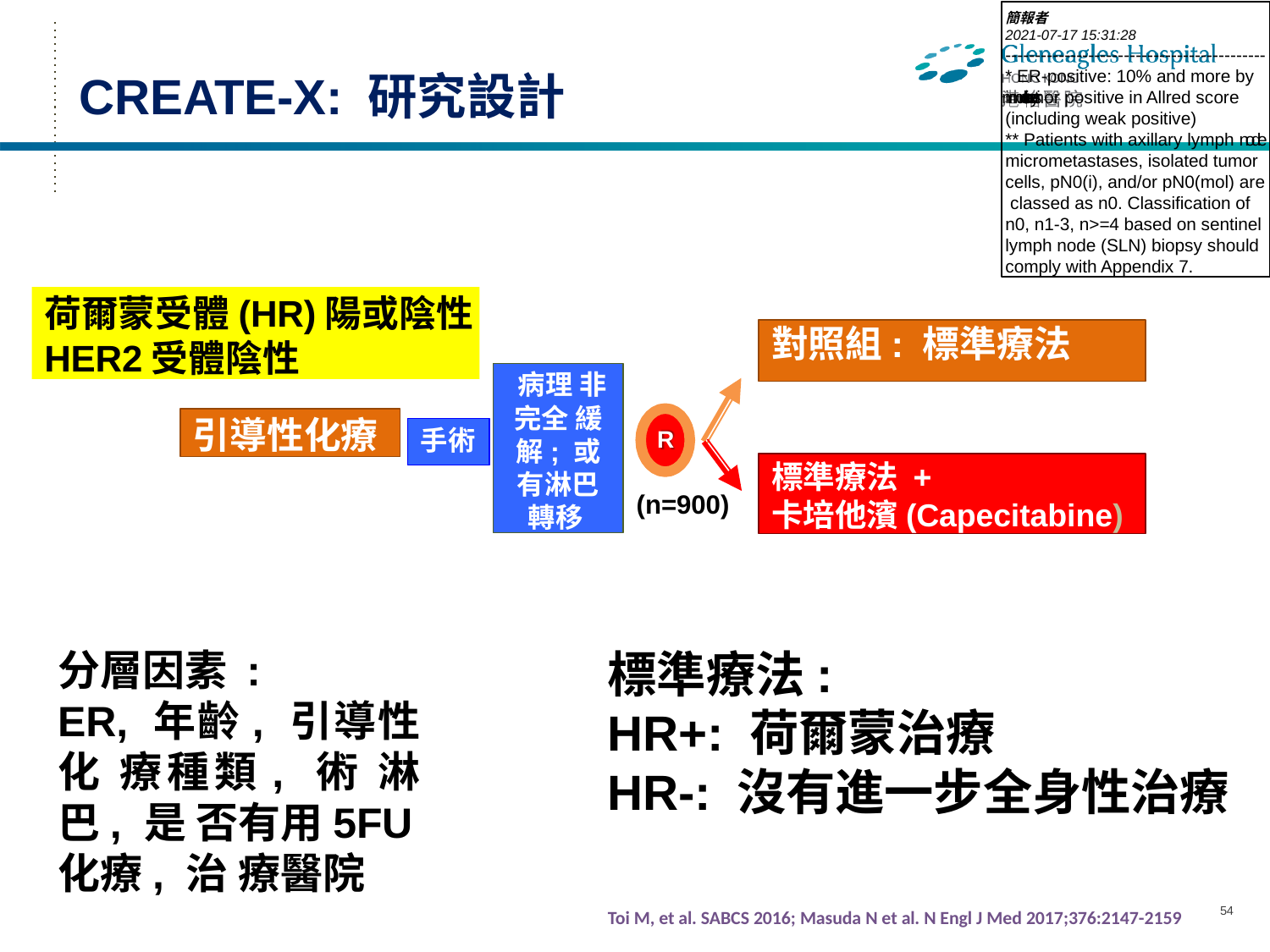

簡報者
2021-07-17 15:31:28
--------------------------------------------
* ER-positive: 10% and more by  immunohistochemistry or positive in Allred score  (including weak positive)
** Patients with axillary lymph node  micrometastases, isolated tumor  cells, pN0(i), and/or pN0(mol) are  classed as n0. Classification of  n0, n1-3, n>=4 based on sentinel  lymph node (SLN) biopsy should  comply with Appendix 7.

# CREATE-X: 研究設計

荷爾蒙受體(HR)陽或陰性 HER2受體陰性
對照組: 標準療法

病理 非完全 緩解; 或 有淋巴 轉移

引導性化療

手術
R

標準療法 +
卡培他濱(Capecitabine)

(n=900)
標準療法:
HR+: 荷爾蒙治療
HR-: 沒有進一步全身性治療
分層因素 :
ER, 年齡, 引導性化 療種類, 術 淋巴, 是 否有用5FU化療, 治 療醫院
54
Toi M, et al. SABCS 2016; Masuda N et al. N Engl J Med 2017;376:2147-2159